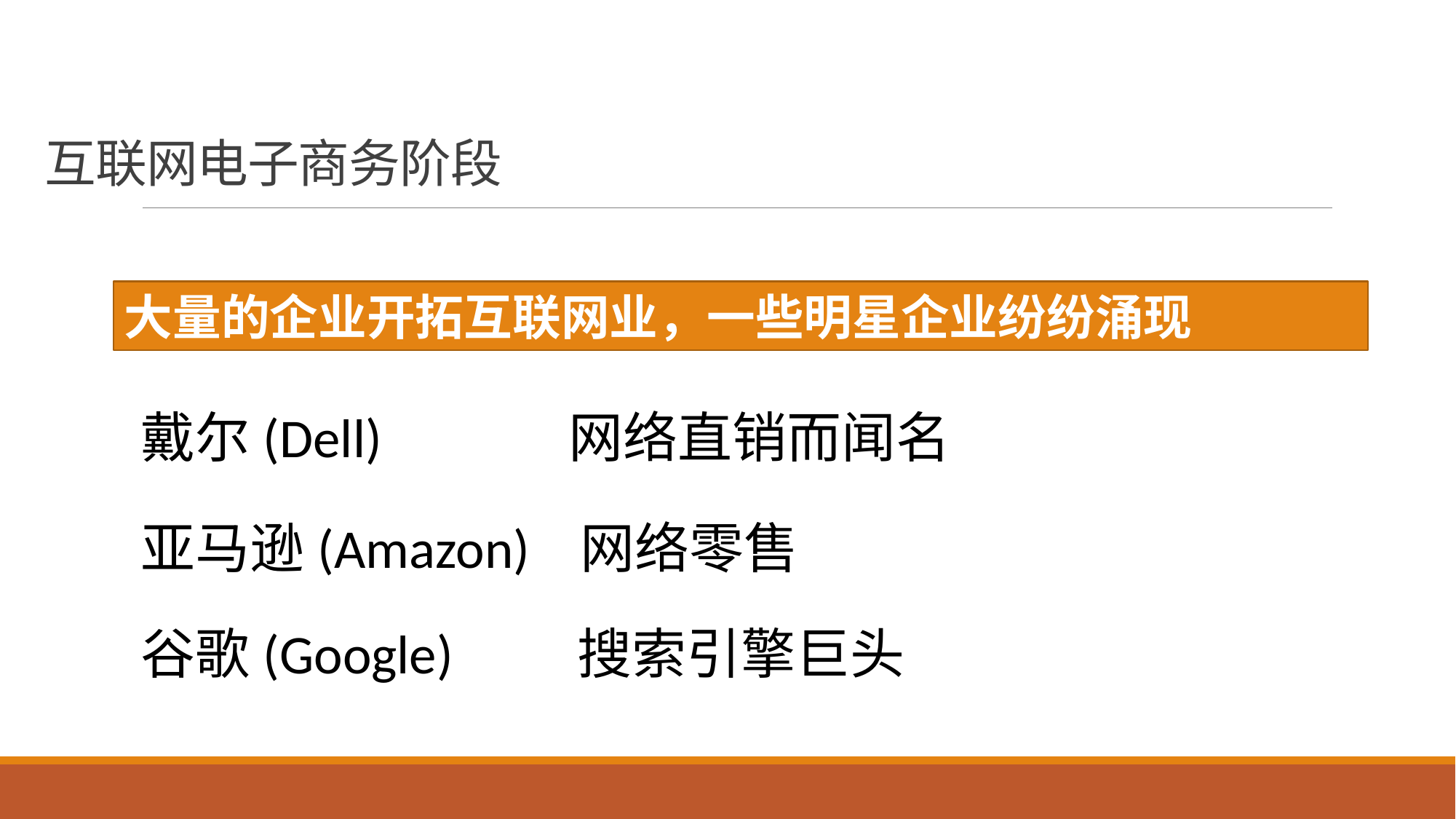

互联网电子商务阶段
大量的企业开拓互联网业，一些明星企业纷纷涌现
戴尔(Dell)              网络直销而闻名
亚马逊(Amazon)   网络零售
谷歌(Google)         搜索引擎巨头